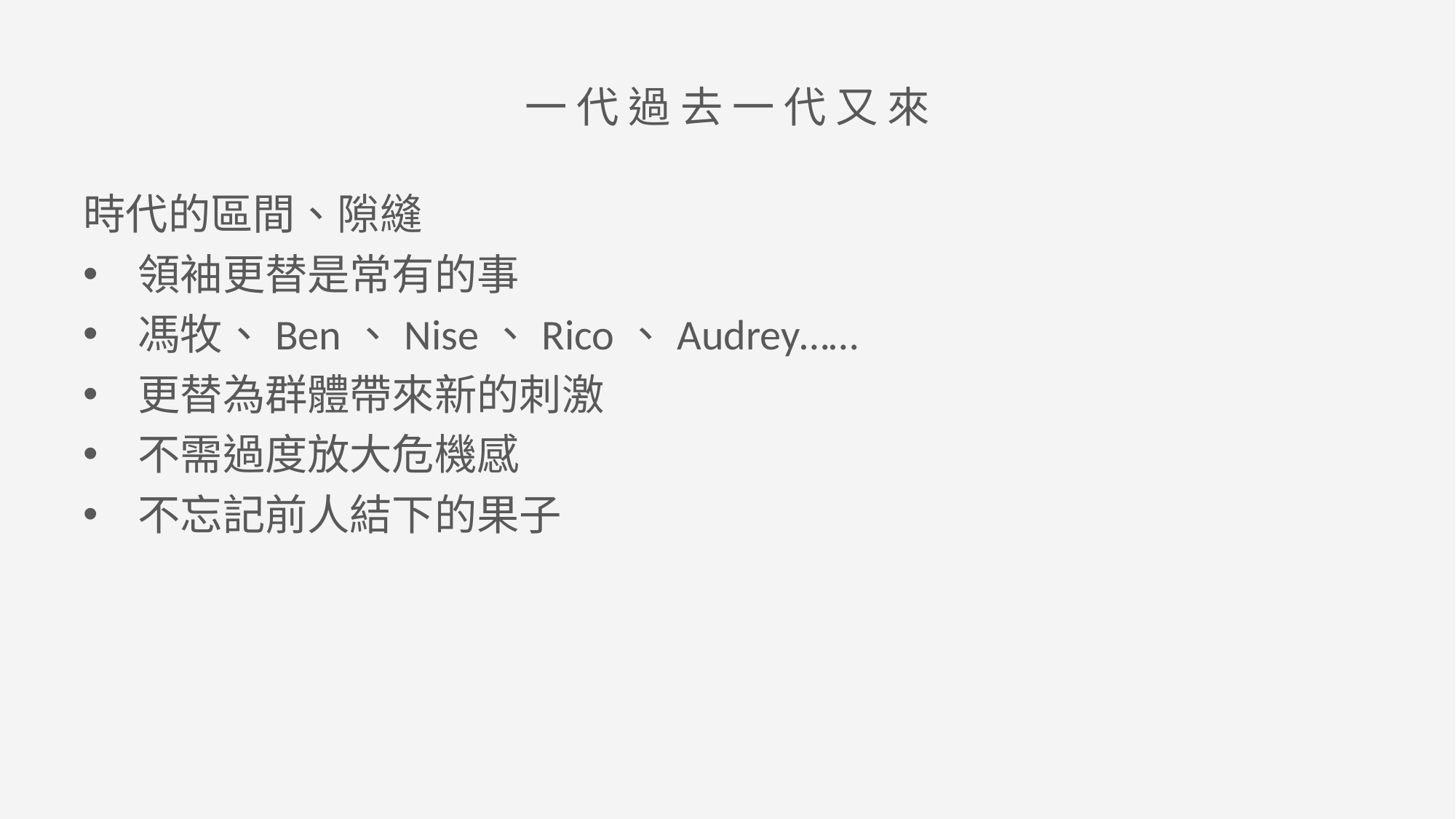

一 代 過 去 一 代 又 來
時代的區間、隙縫
領袖更替是常有的事
馮牧、Ben、Nise、Rico、Audrey……
更替為群體帶來新的刺激
不需過度放大危機感
不忘記前人結下的果子